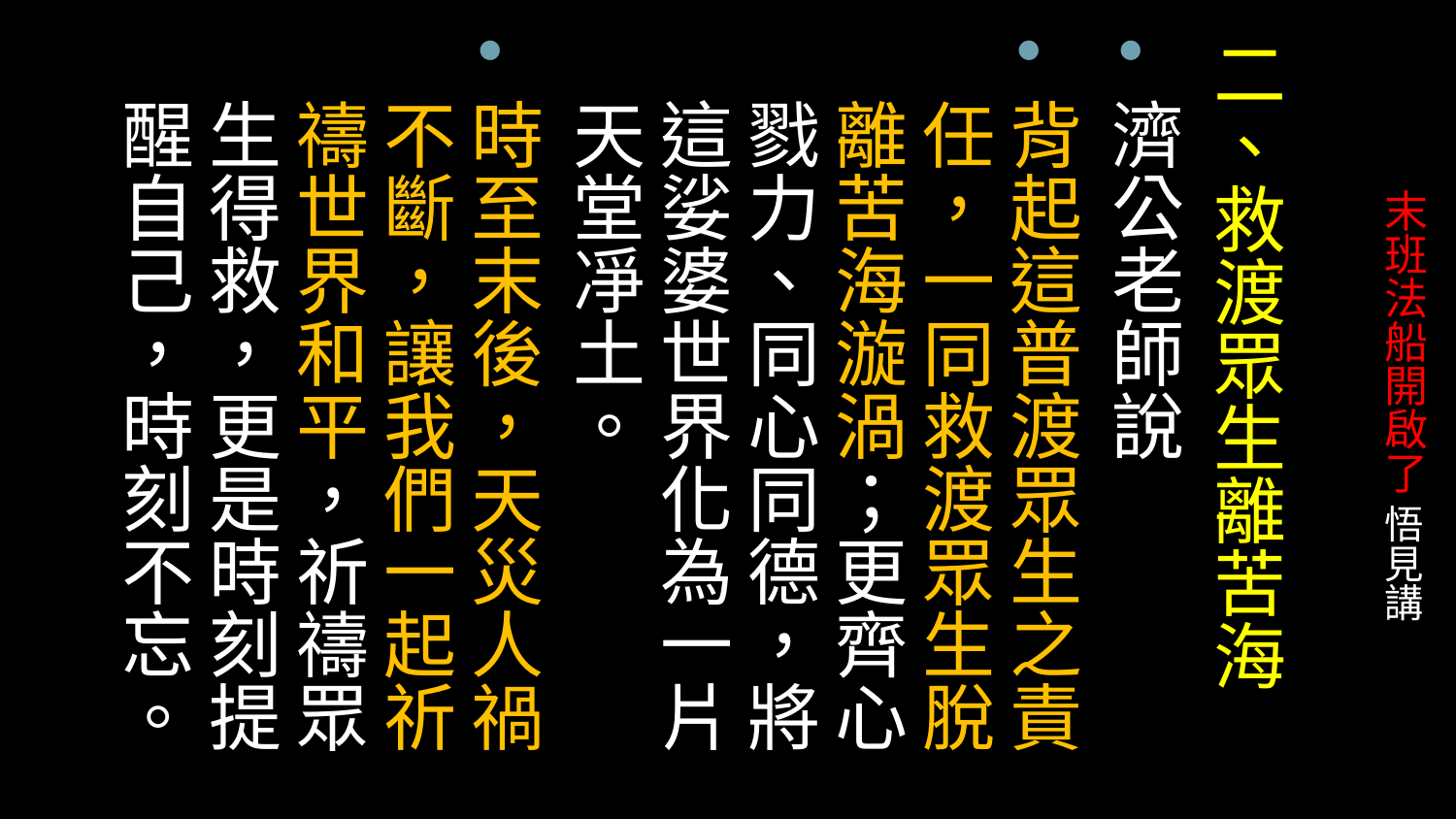

二、救渡眾生離苦海
濟公老師說
背起這普渡眾生之責任，一同救渡眾生脫離苦海漩渦；更齊心戮力、同心同德，將這娑婆世界化為一片天堂凈土。
時至末後，天災人禍不斷，讓我們一起祈禱世界和平，祈禱眾生得救，更是時刻提醒自己，時刻不忘。我們的使命！
# 末班法船開啟了 悟見講